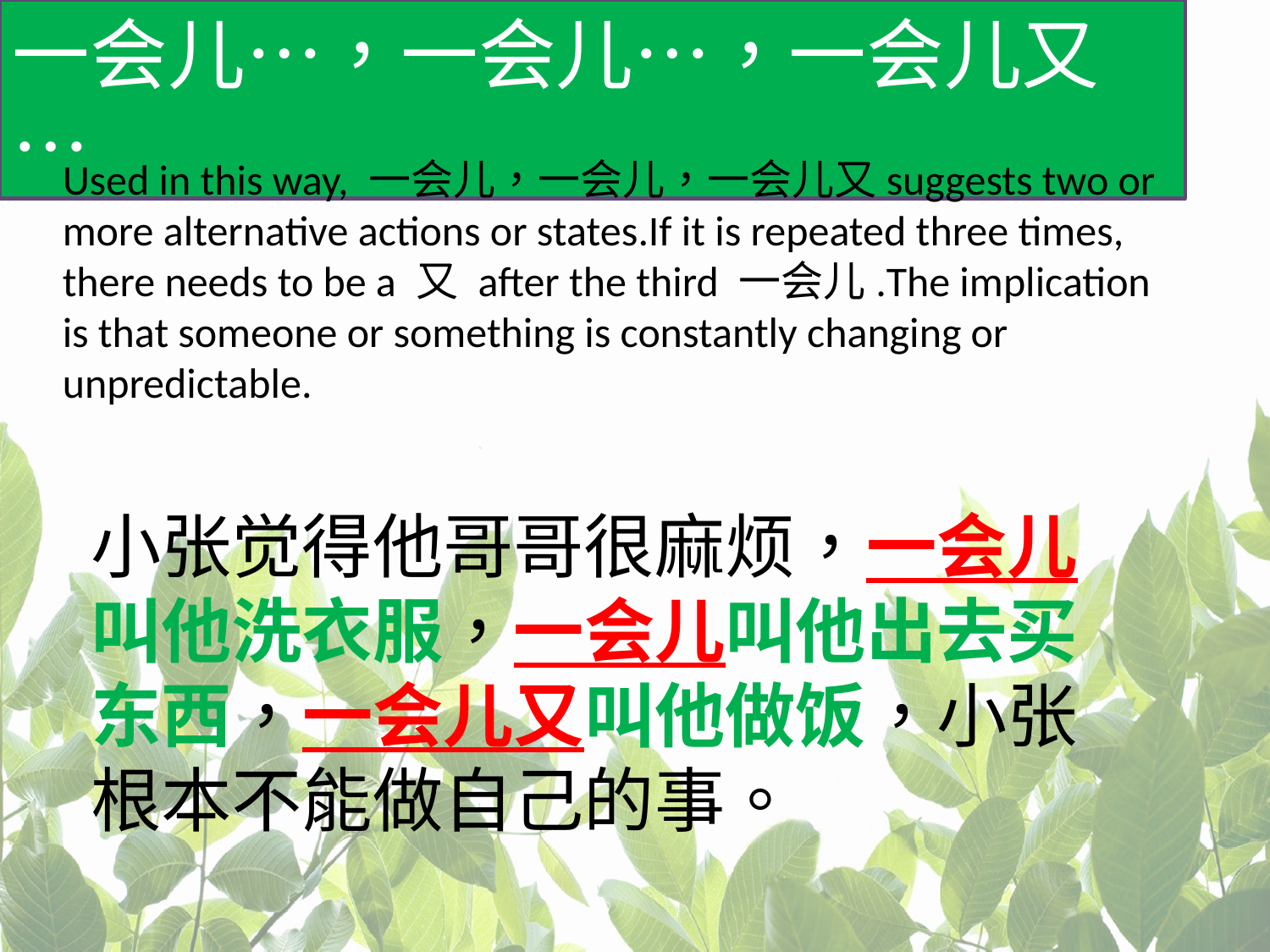

一会儿…，一会儿…，一会儿又…
Used in this way, 一会儿，一会儿，一会儿又suggests two or more alternative actions or states.If it is repeated three times, there needs to be a 又 after the third 一会儿.The implication is that someone or something is constantly changing or unpredictable.
小张觉得他哥哥很麻烦，一会儿叫他洗衣服，一会儿叫他出去买东西，一会儿又叫他做饭，小张根本不能做自己的事。